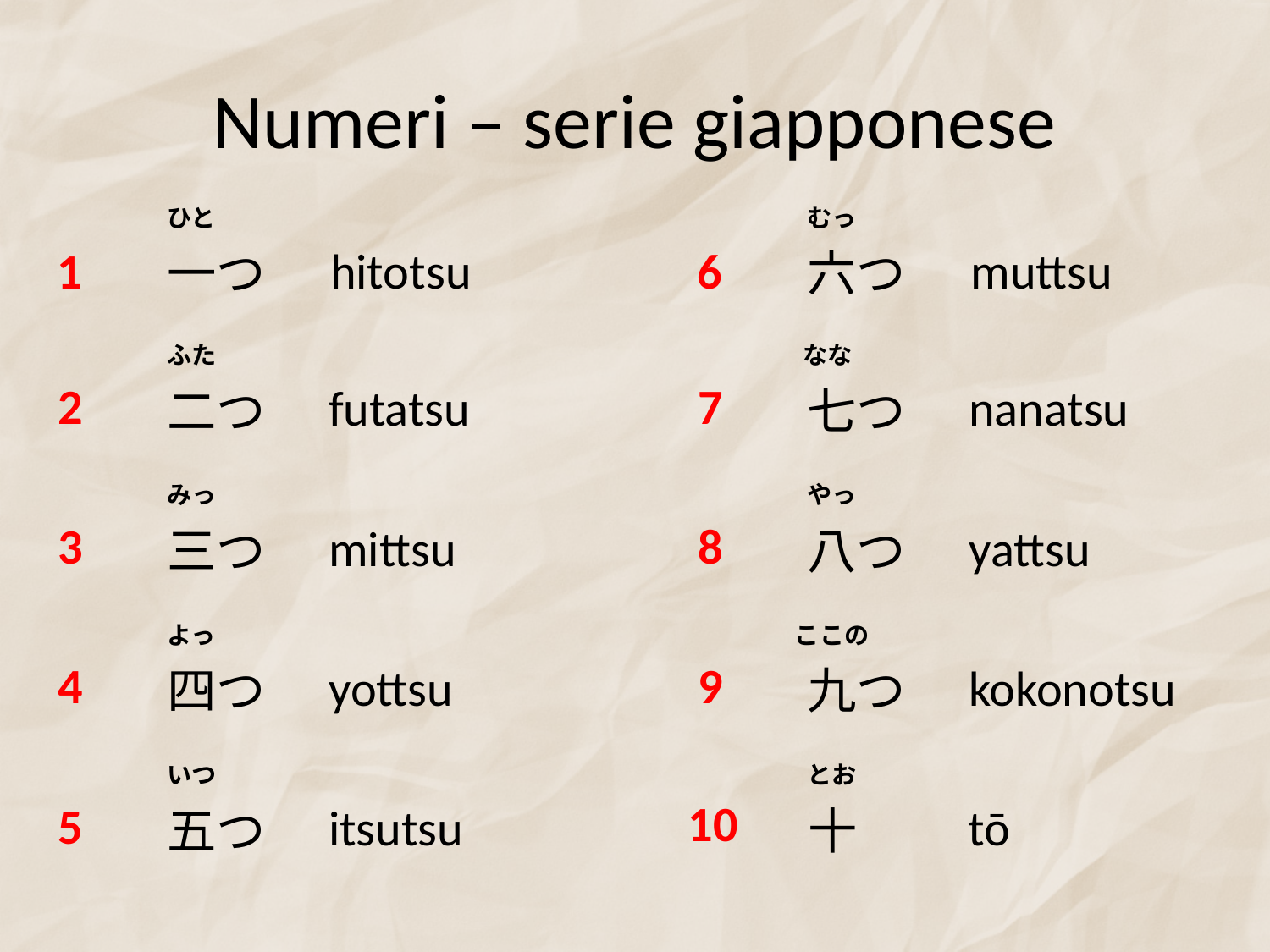

# Numeri – serie giapponese
ひと
むっ
1
hitotsu
6
muttsu
一つ
六つ
ふた
なな
2
7
futatsu
nanatsu
二つ
七つ
みっ
やっ
3
8
mittsu
yattsu
三つ
八つ
よっ
ここの
4
9
yottsu
kokonotsu
四つ
九つ
いつ
とお
10
5
itsutsu
tō
五つ
十